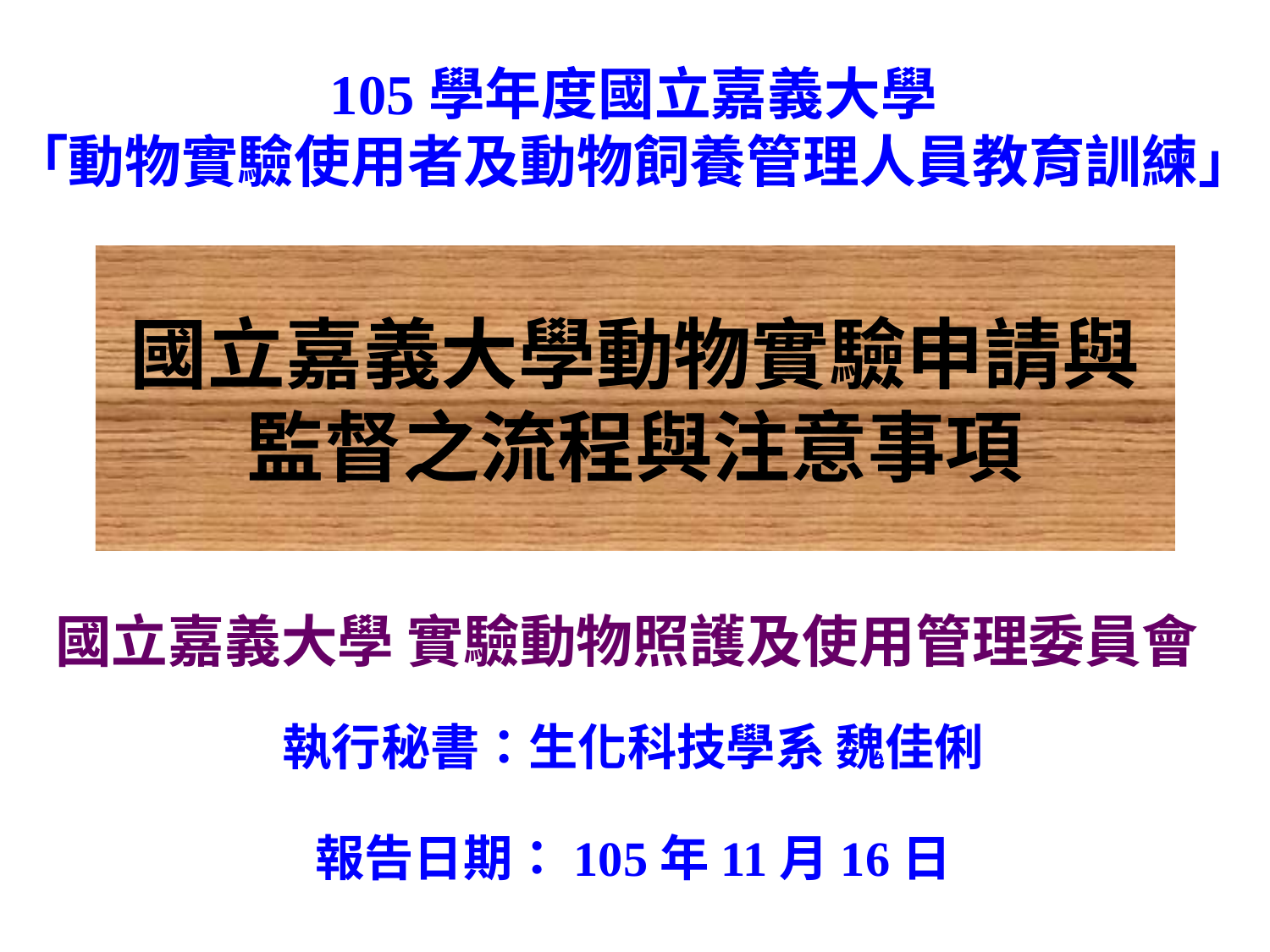

105學年度國立嘉義大學
「動物實驗使用者及動物飼養管理人員教育訓練」
# 國立嘉義大學動物實驗申請與監督之流程與注意事項
國立嘉義大學 實驗動物照護及使用管理委員會
執行秘書：生化科技學系 魏佳俐
報告日期：105年11月16日